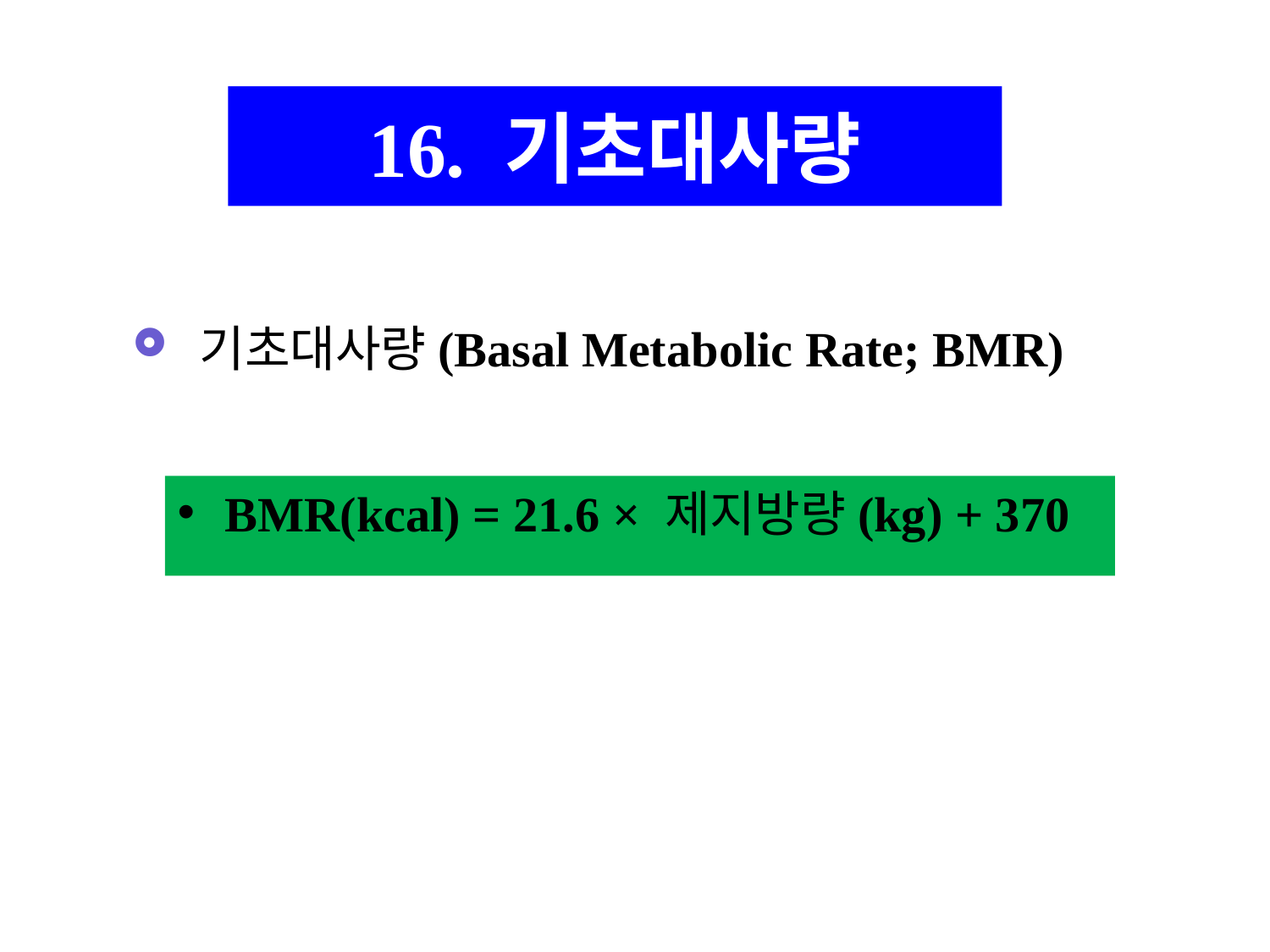

16. 기초대사량

기초대사량(Basal Metabolic Rate; BMR)

BMR(kcal) = 21.6 × 제지방량(kg) + 370